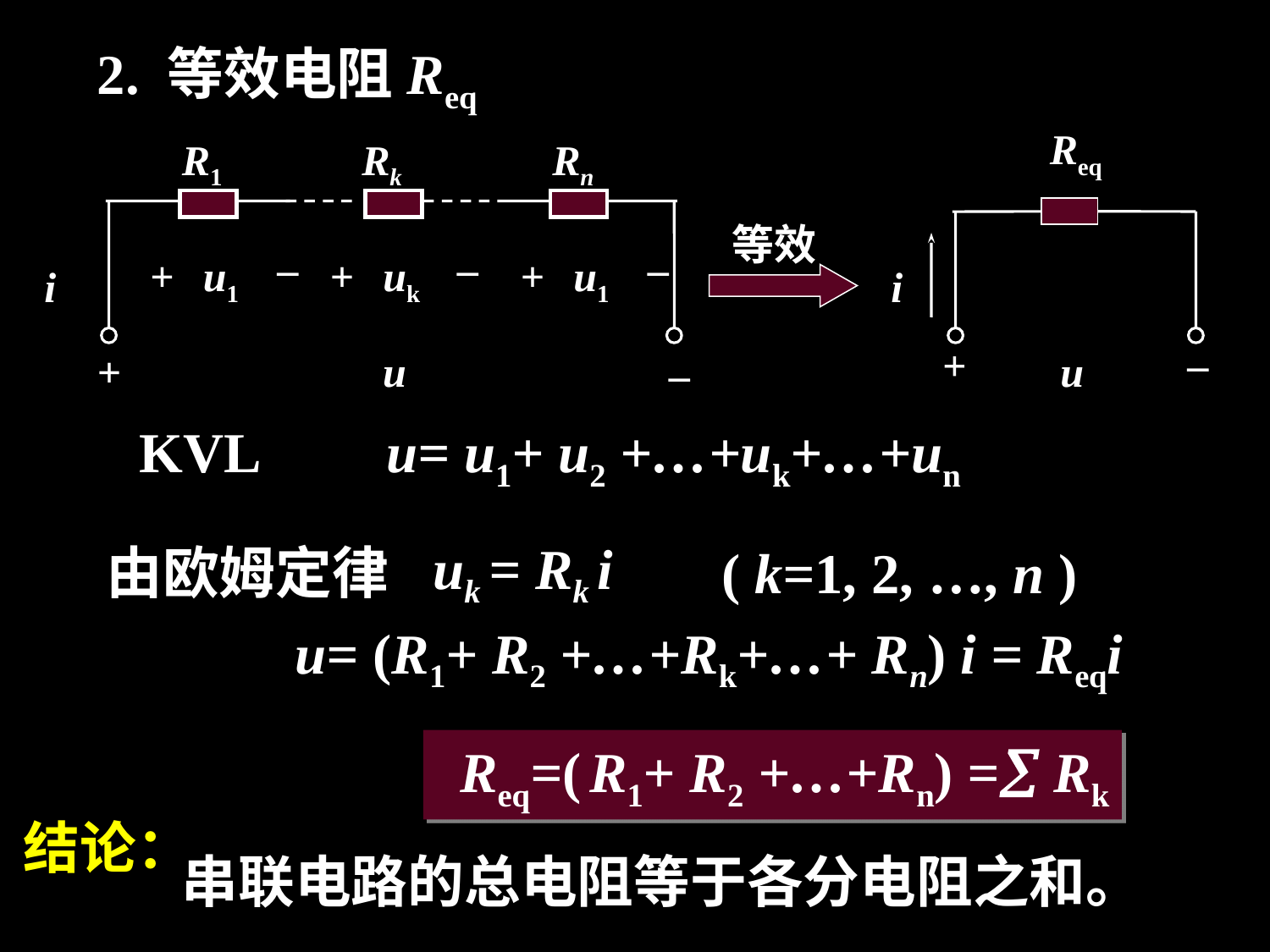

2. 等效电阻Req
Req

i

_

+
u
R1
Rk
Rn

_
+
u1
_
+
uk
_
+
u1

i

_

+
u
等效

KVL         u= u1+ u2 +…+uk+…+un
( k=1, 2, …, n )
 由欧姆定律
uk = Rk i
u= (R1+ R2 +…+Rk+…+ Rn) i = Reqi
Req=( R1+ R2 +…+Rn) =∑ Rk
结论：
串联电路的总电阻等于各分电阻之和。